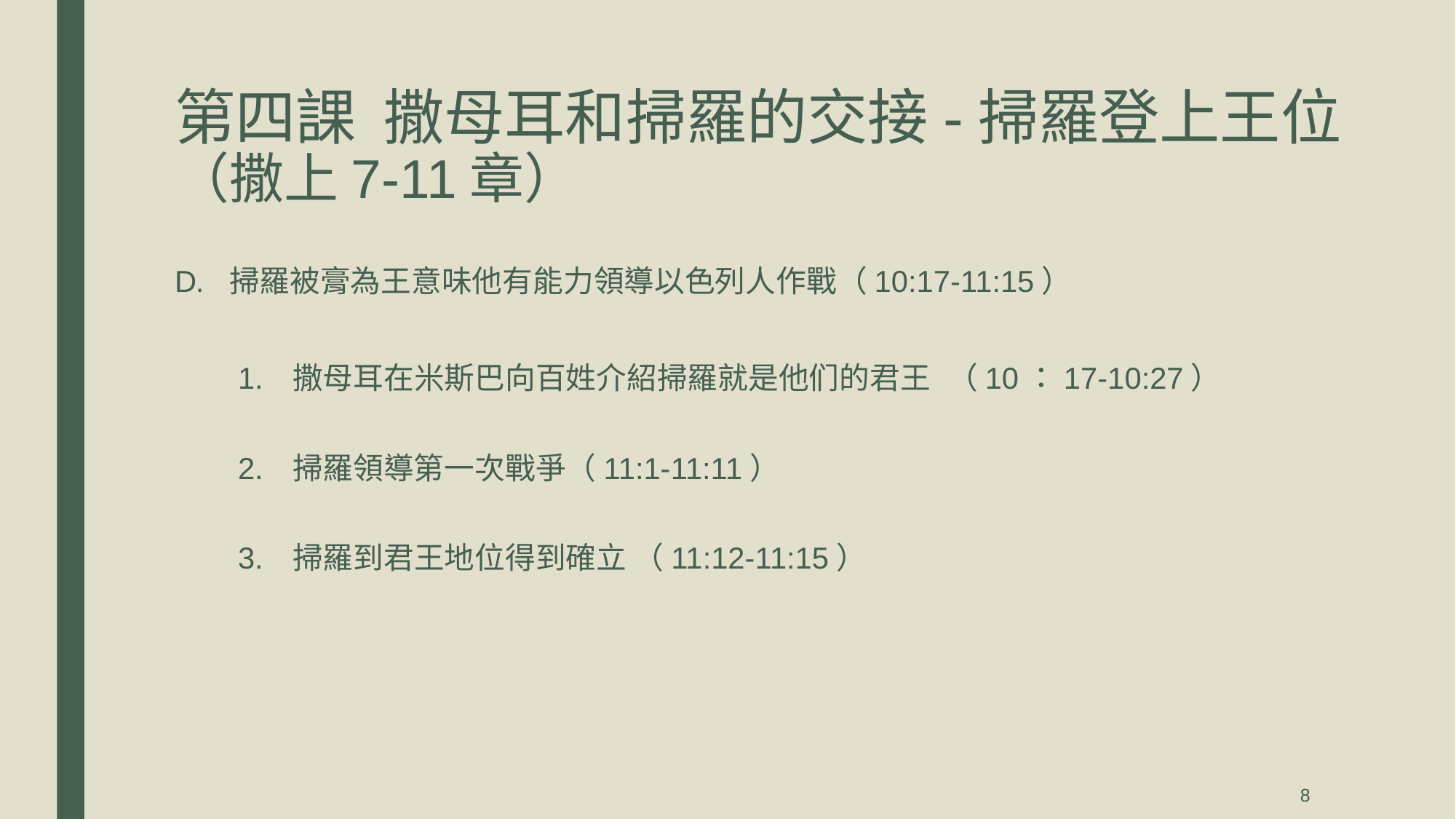

# 第四課  撒母耳和掃羅的交接-掃羅登上王位 （撒上7-11章）
掃羅被膏為王意味他有能力領導以色列人作戰（10:17-11:15）

撒母耳在米斯巴向百姓介紹掃羅就是他们的君王	（10：17-10:27）

掃羅領導第一次戰爭（11:1-11:11）

掃羅到君王地位得到確立 （11:12-11:15）
8